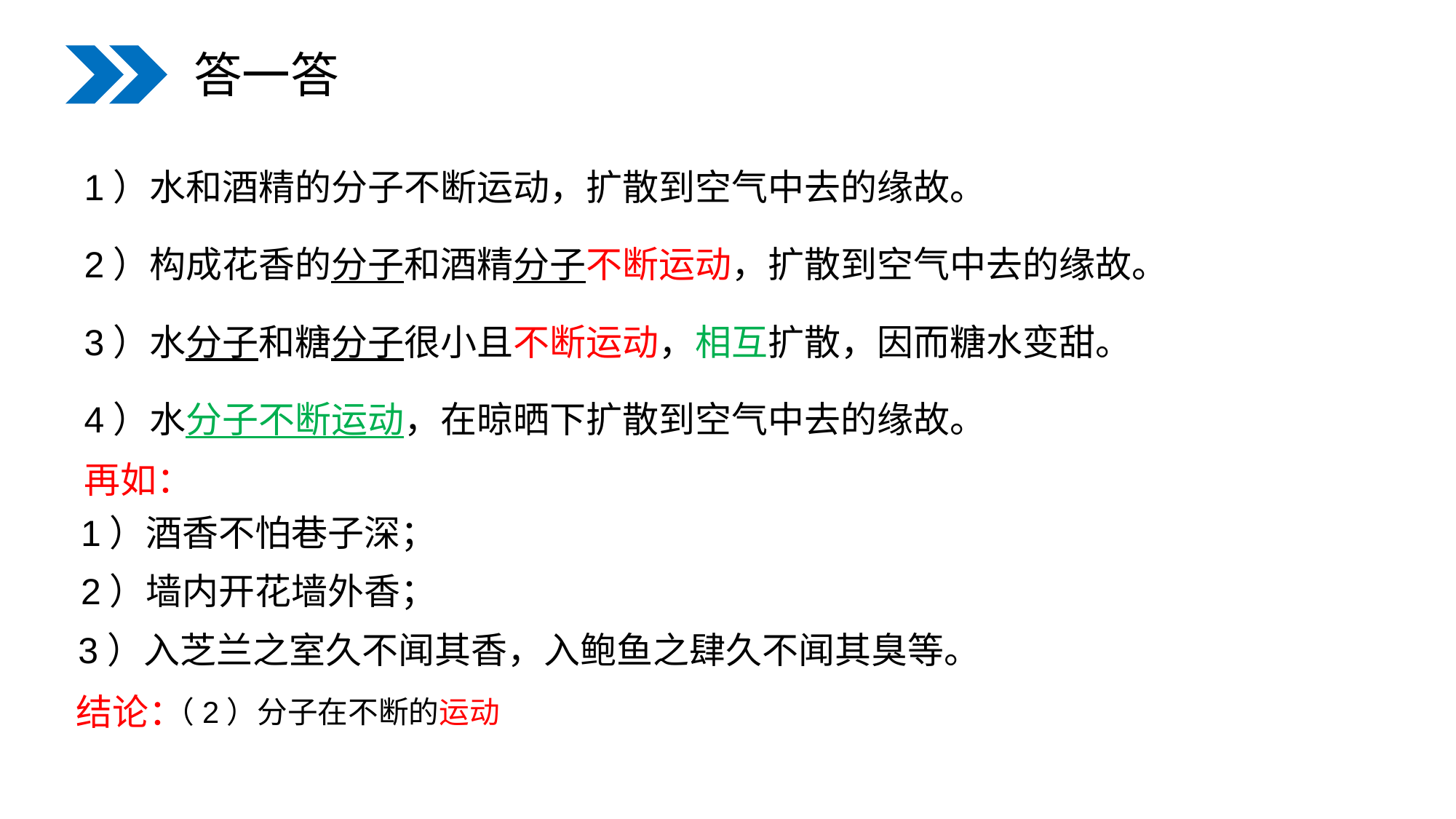

答一答
1）水和酒精的分子不断运动，扩散到空气中去的缘故。
2）构成花香的分子和酒精分子不断运动，扩散到空气中去的缘故。
3）水分子和糖分子很小且不断运动，相互扩散，因而糖水变甜。
4）水分子不断运动，在晾晒下扩散到空气中去的缘故。
再如：
1）酒香不怕巷子深；
2）墙内开花墙外香；
3）入芝兰之室久不闻其香，入鲍鱼之肆久不闻其臭等。
结论：
（ 2）分子在不断的运动